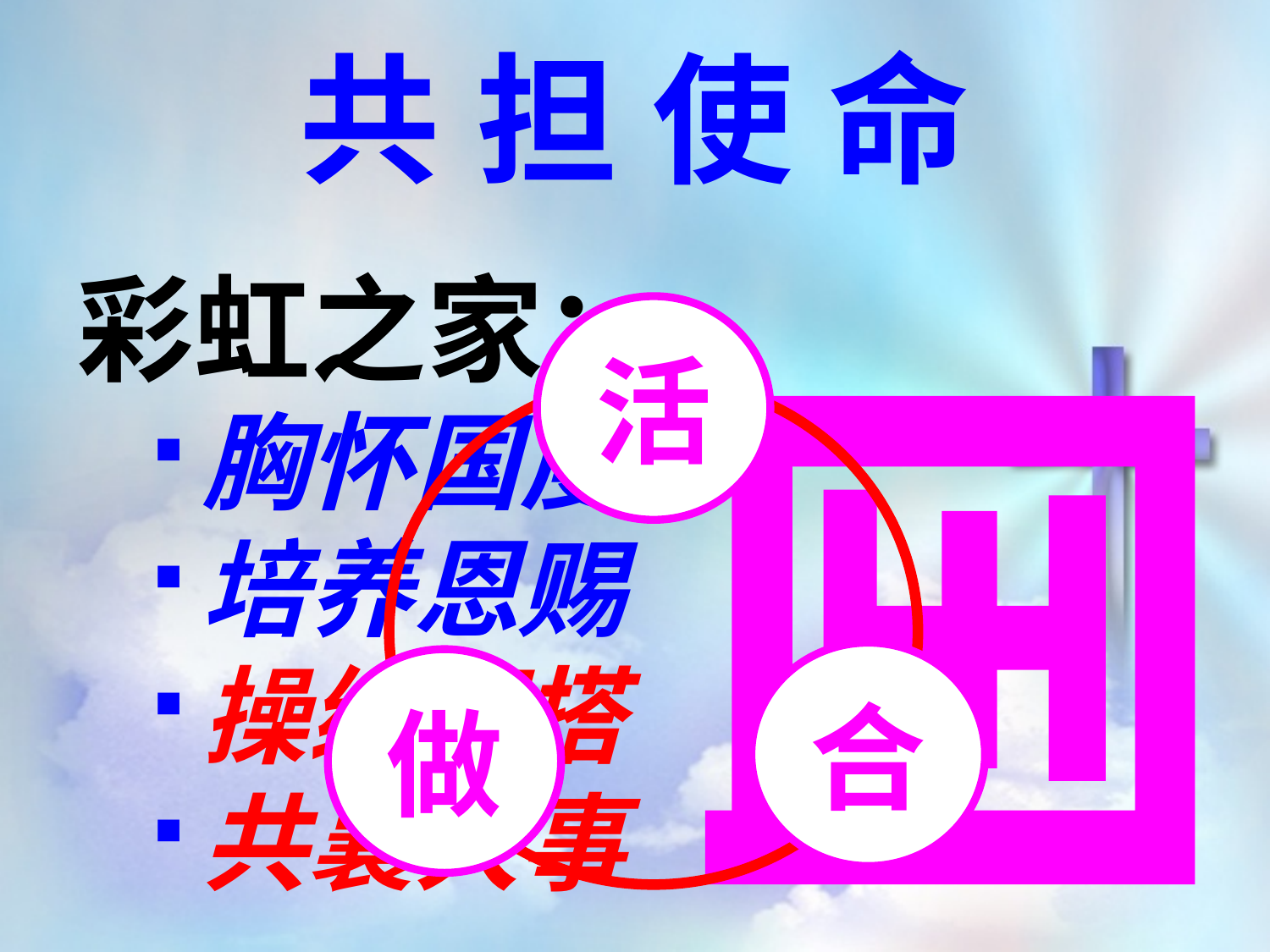

共担使命
彩虹之家：
胸怀国度
培养恩赐
操练配搭
共襄大事
活

合
做
国